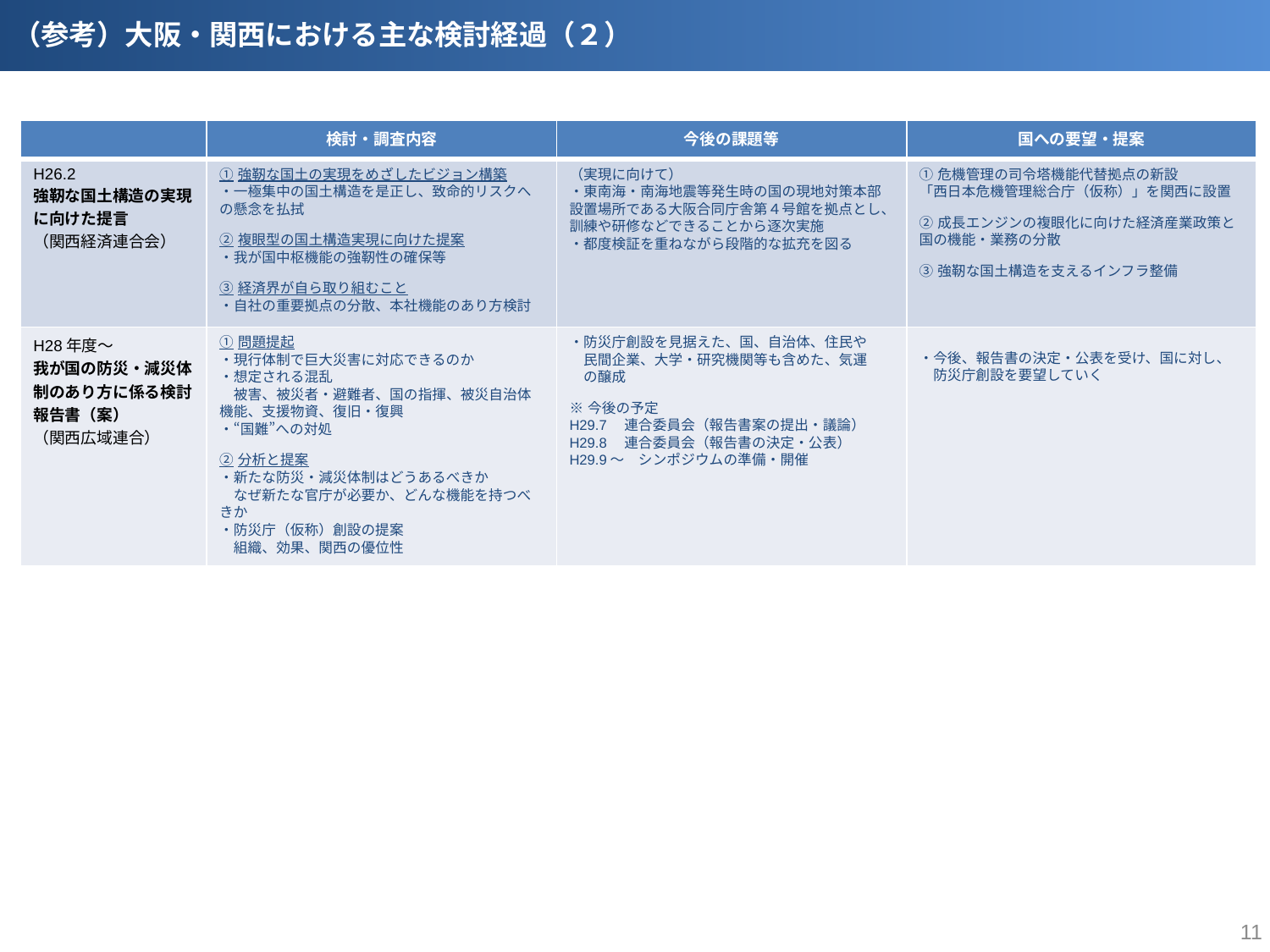

（参考）大阪・関西における主な検討経過（２）
|  | 検討・調査内容 | 今後の課題等 | 国への要望・提案 |
| --- | --- | --- | --- |
| H26.2 強靭な国土構造の実現に向けた提言 （関西経済連合会） | ①強靭な国土の実現をめざしたビジョン構築 ・一極集中の国土構造を是正し、致命的リスクへの懸念を払拭 ②複眼型の国土構造実現に向けた提案 ・我が国中枢機能の強靭性の確保等 ③経済界が自ら取り組むこと ・自社の重要拠点の分散、本社機能のあり方検討 | （実現に向けて） ・東南海・南海地震等発生時の国の現地対策本部設置場所である大阪合同庁舎第４号館を拠点とし、訓練や研修などできることから逐次実施 ・都度検証を重ねながら段階的な拡充を図る | ①危機管理の司令塔機能代替拠点の新設 「西日本危機管理総合庁（仮称）」を関西に設置 ②成長エンジンの複眼化に向けた経済産業政策と国の機能・業務の分散 ③強靭な国土構造を支えるインフラ整備 |
| H28年度～ 我が国の防災・減災体制のあり方に係る検討報告書（案） （関西広域連合） | ①問題提起 ・現行体制で巨大災害に対応できるのか ・想定される混乱 　被害、被災者・避難者、国の指揮、被災自治体機能、支援物資、復旧・復興 ・“国難”への対処 ②分析と提案 ・新たな防災・減災体制はどうあるべきか 　なぜ新たな官庁が必要か、どんな機能を持つべきか ・防災庁（仮称）創設の提案 　組織、効果、関西の優位性 | ・防災庁創設を見据えた、国、自治体、住民や 　民間企業、大学・研究機関等も含めた、気運 　の醸成 ※今後の予定 H29.7　連合委員会（報告書案の提出・議論） H29.8　連合委員会（報告書の決定・公表） H29.9～　シンポジウムの準備・開催 | ・今後、報告書の決定・公表を受け、国に対し、 　防災庁創設を要望していく |
11